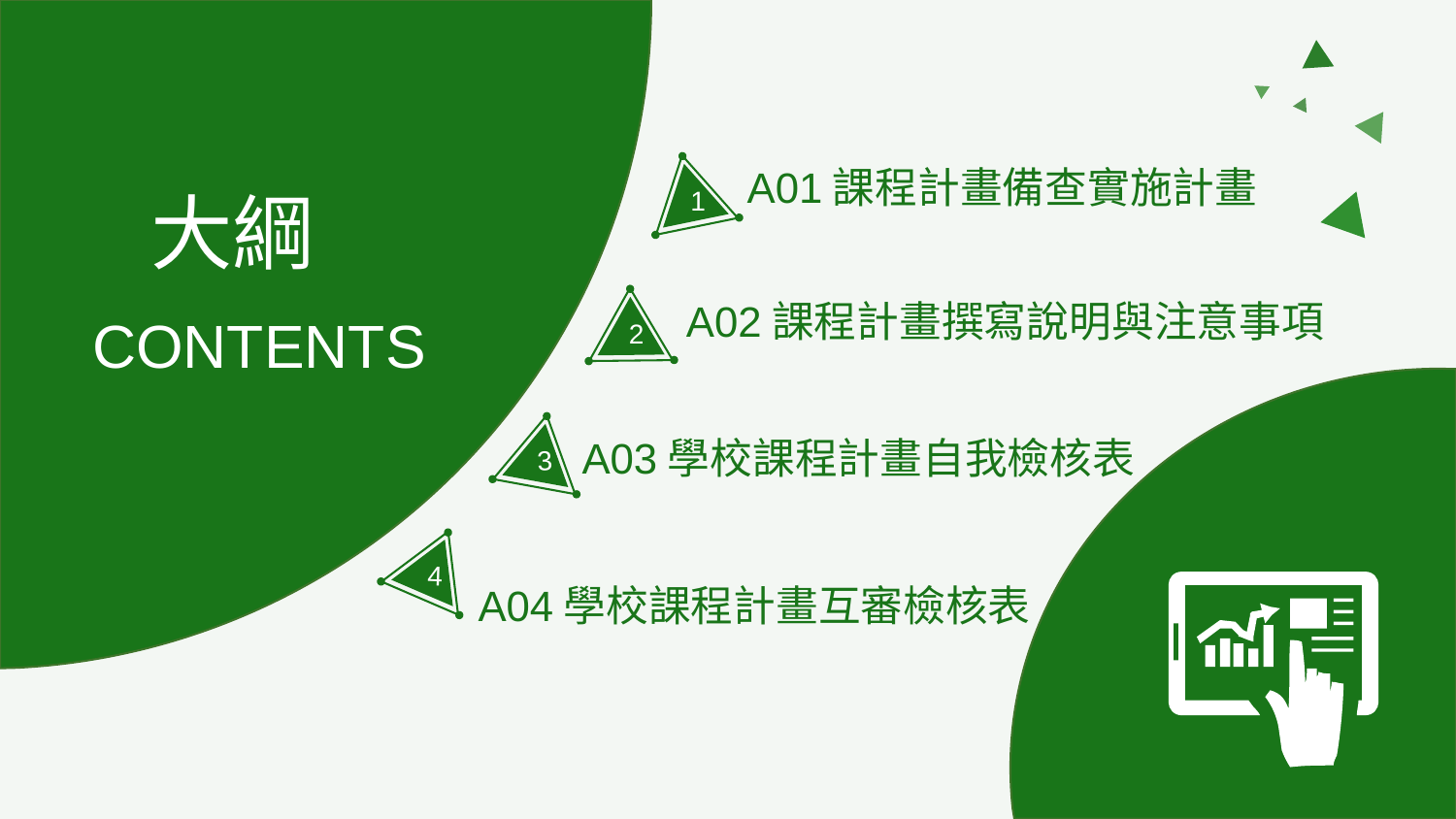

大綱
CONTENTS

A01課程計畫備查實施計畫

1

A02課程計畫撰寫說明與注意事項

2

3
A03學校課程計畫自我檢核表

4
A04學校課程計畫互審檢核表